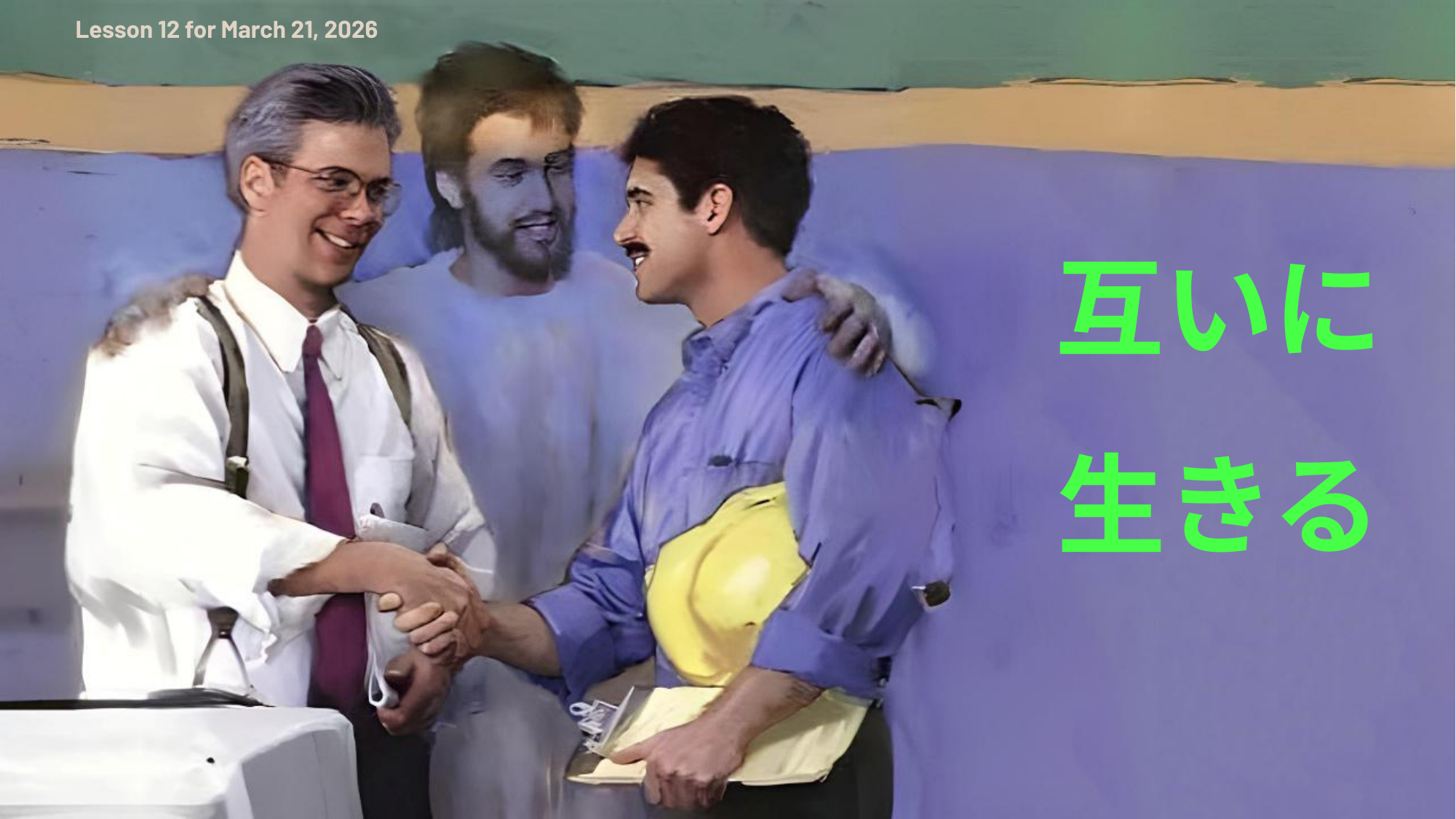

Lesson 12 for March 21, 2026
互いに
生きる